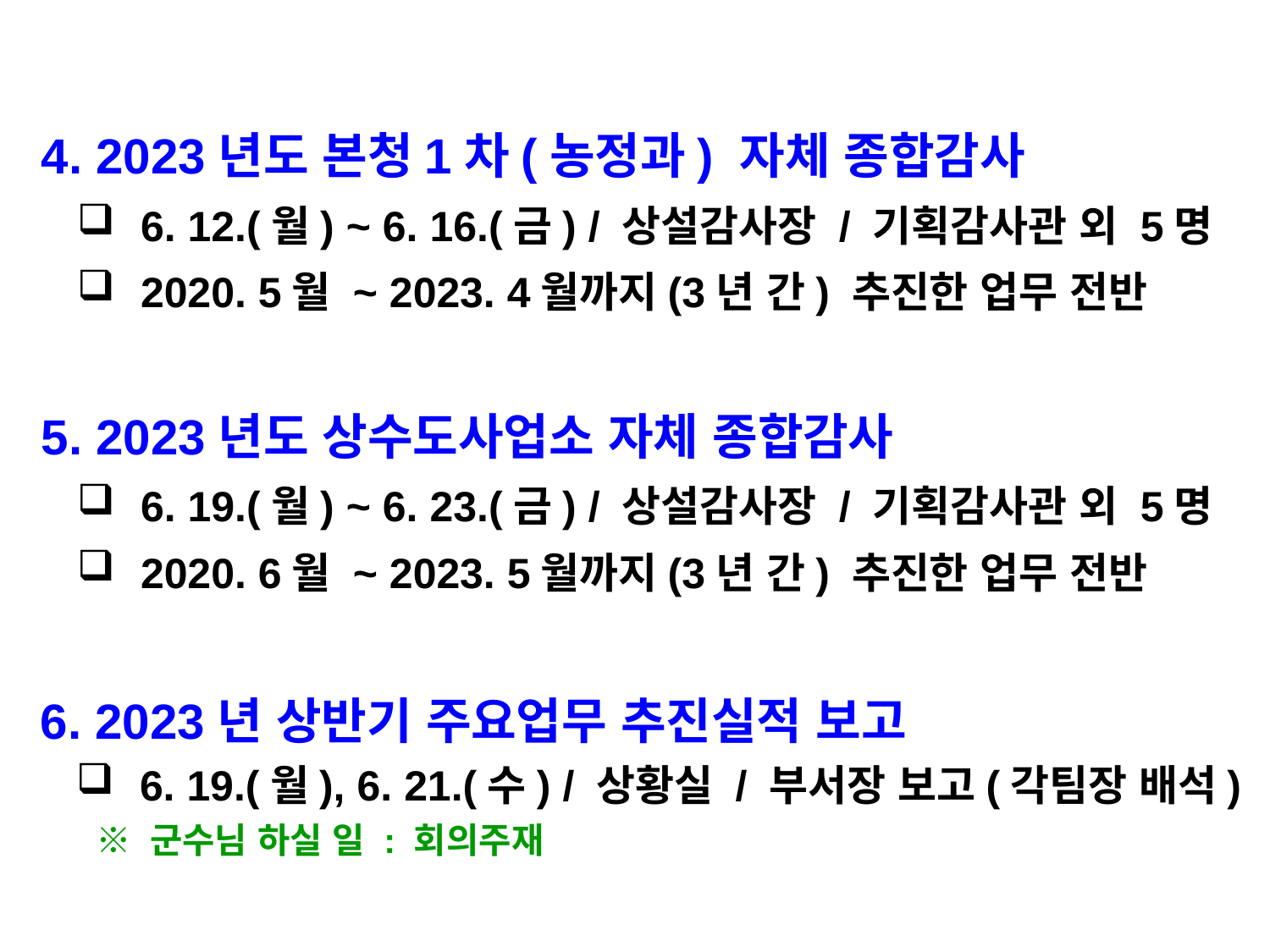

4. 2023년도 본청1차(농정과) 자체 종합감사
6. 12.(월) ~ 6. 16.(금) / 상설감사장 / 기획감사관 외 5명
2020. 5월 ~ 2023. 4월까지(3년 간) 추진한 업무 전반

  5. 2023년도 상수도사업소 자체 종합감사
6. 19.(월) ~ 6. 23.(금) / 상설감사장 / 기획감사관 외 5명
2020. 6월 ~ 2023. 5월까지(3년 간) 추진한 업무 전반

  6. 2023년 상반기 주요업무 추진실적 보고
6. 19.(월), 6. 21.(수) / 상황실 / 부서장 보고(각팀장 배석)
  ※ 군수님 하실 일 : 회의주재